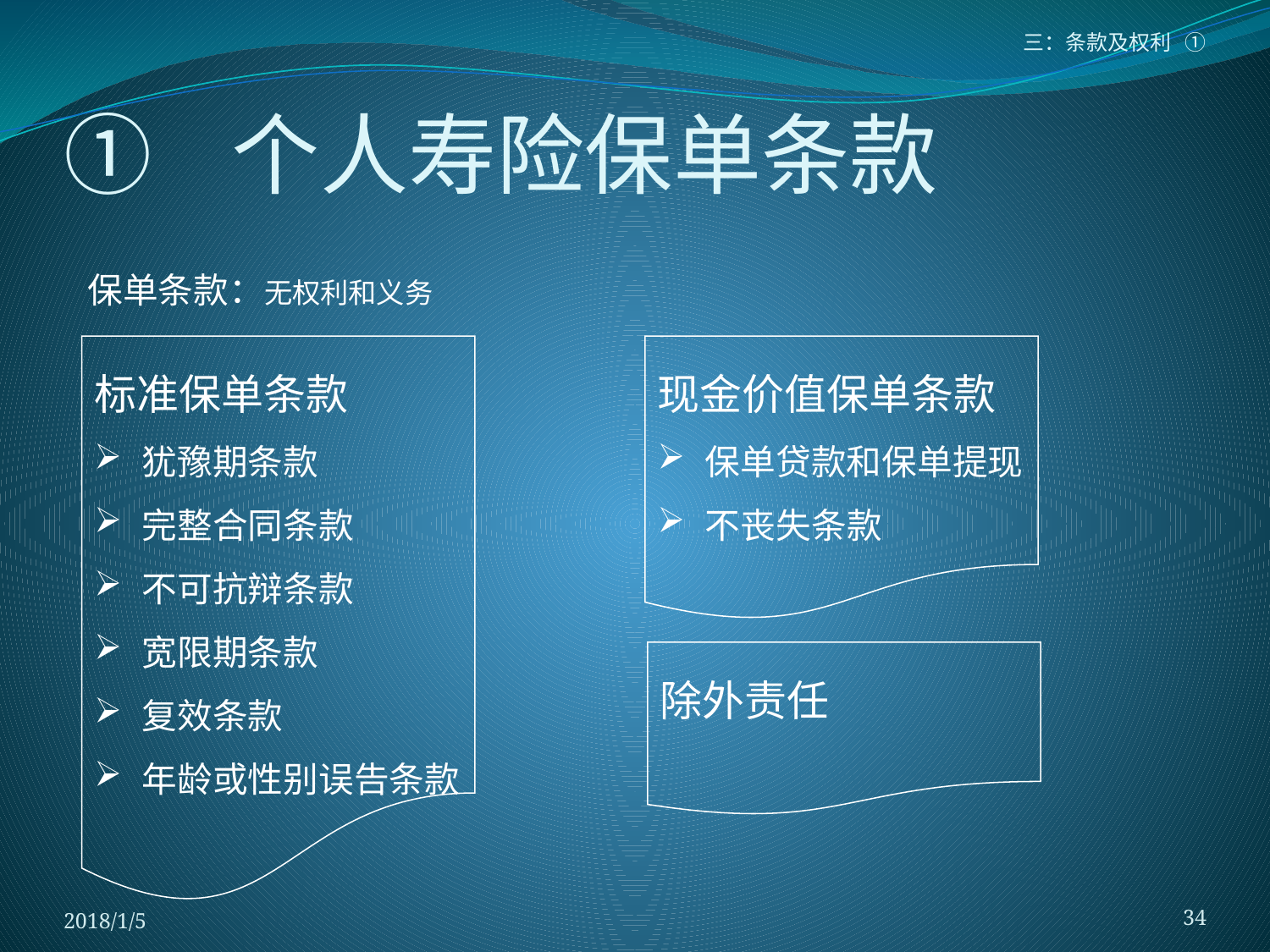

三：条款及权利   ①
# ①   个人寿险保单条款
保单条款：无权利和义务
标准保单条款
犹豫期条款
完整合同条款
不可抗辩条款
宽限期条款
复效条款
年龄或性别误告条款
现金价值保单条款
保单贷款和保单提现
不丧失条款
除外责任
2018/1/5
34